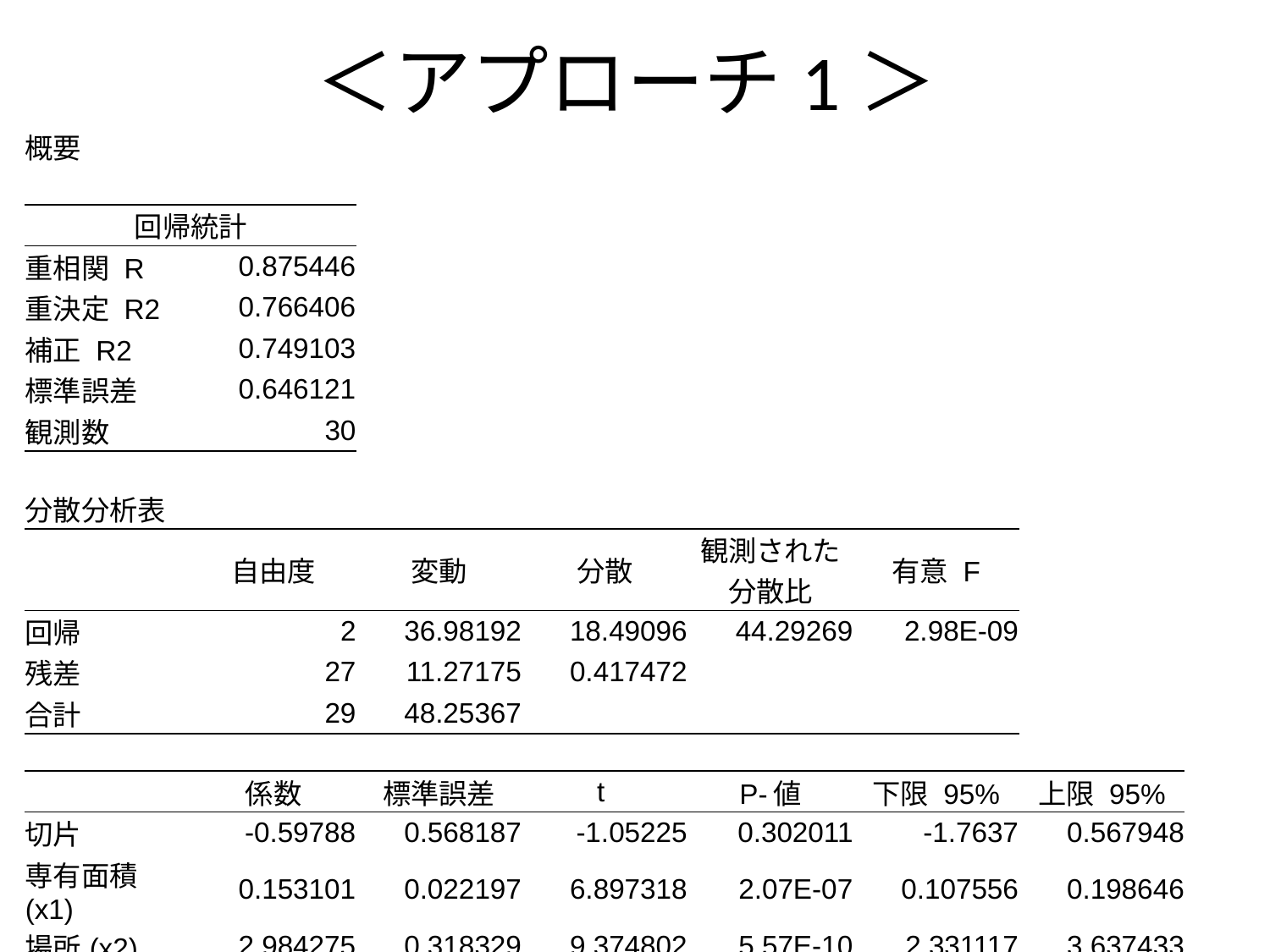

# ＜アプローチ1＞
| 概要 |  |  |  |  |  |  |
| --- | --- | --- | --- | --- | --- | --- |
|  |  |  |  |  |  |  |
| 回帰統計 |  |  |  |  |  |  |
| 重相関 R | 0.875446 |  |  |  |  |  |
| 重決定 R2 | 0.766406 |  |  |  |  |  |
| 補正 R2 | 0.749103 |  |  |  |  |  |
| 標準誤差 | 0.646121 |  |  |  |  |  |
| 観測数 | 30 |  |  |  |  |  |
|  |  |  |  |  |  |  |
| 分散分析表 |  |  |  |  |  |  |
|  | 自由度 | 変動 | 分散 | 観測された分散比 | 有意 F |  |
| 回帰 | 2 | 36.98192 | 18.49096 | 44.29269 | 2.98E-09 |  |
| 残差 | 27 | 11.27175 | 0.417472 |  |  |  |
| 合計 | 29 | 48.25367 |  |  |  |  |
|  |  |  |  |  |  |  |
|  | 係数 | 標準誤差 | t | P-値 | 下限 95% | 上限 95% |
| 切片 | -0.59788 | 0.568187 | -1.05225 | 0.302011 | -1.7637 | 0.567948 |
| 専有面積(x1) | 0.153101 | 0.022197 | 6.897318 | 2.07E-07 | 0.107556 | 0.198646 |
| 場所(x2) | 2.984275 | 0.318329 | 9.374802 | 5.57E-10 | 2.331117 | 3.637433 |